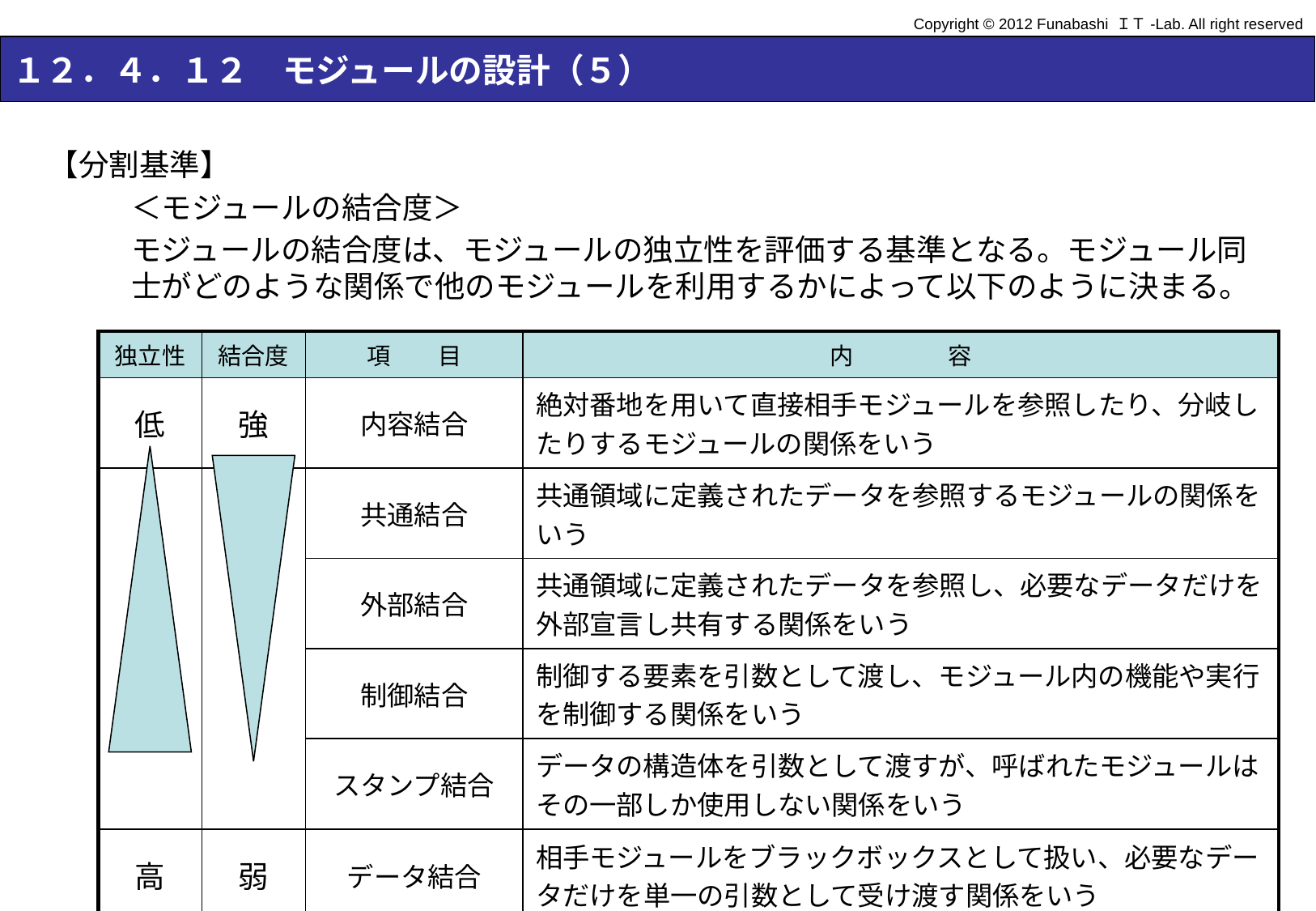

Copyright © 2012 Funabashi ＩＴ-Lab. All right reserved
# １２．４．１２　モジュールの設計（５）
【分割基準】
＜モジュールの結合度＞
モジュールの結合度は、モジュールの独立性を評価する基準となる。モジュール同士がどのような関係で他のモジュールを利用するかによって以下のように決まる。

| 独立性 | 結合度 | 項　　目 | 内　　　　容 |
| --- | --- | --- | --- |
| 低 | 強 | 内容結合 | 絶対番地を用いて直接相手モジュールを参照したり、分岐したりするモジュールの関係をいう |
|  |  | 共通結合 | 共通領域に定義されたデータを参照するモジュールの関係をいう |
|  |  | 外部結合 | 共通領域に定義されたデータを参照し、必要なデータだけを外部宣言し共有する関係をいう |
|  |  | 制御結合 | 制御する要素を引数として渡し、モジュール内の機能や実行を制御する関係をいう |
|  |  | スタンプ結合 | データの構造体を引数として渡すが、呼ばれたモジュールはその一部しか使用しない関係をいう |
| 高 | 弱 | データ結合 | 相手モジュールをブラックボックスとして扱い、必要なデータだけを単一の引数として受け渡す関係をいう |

64